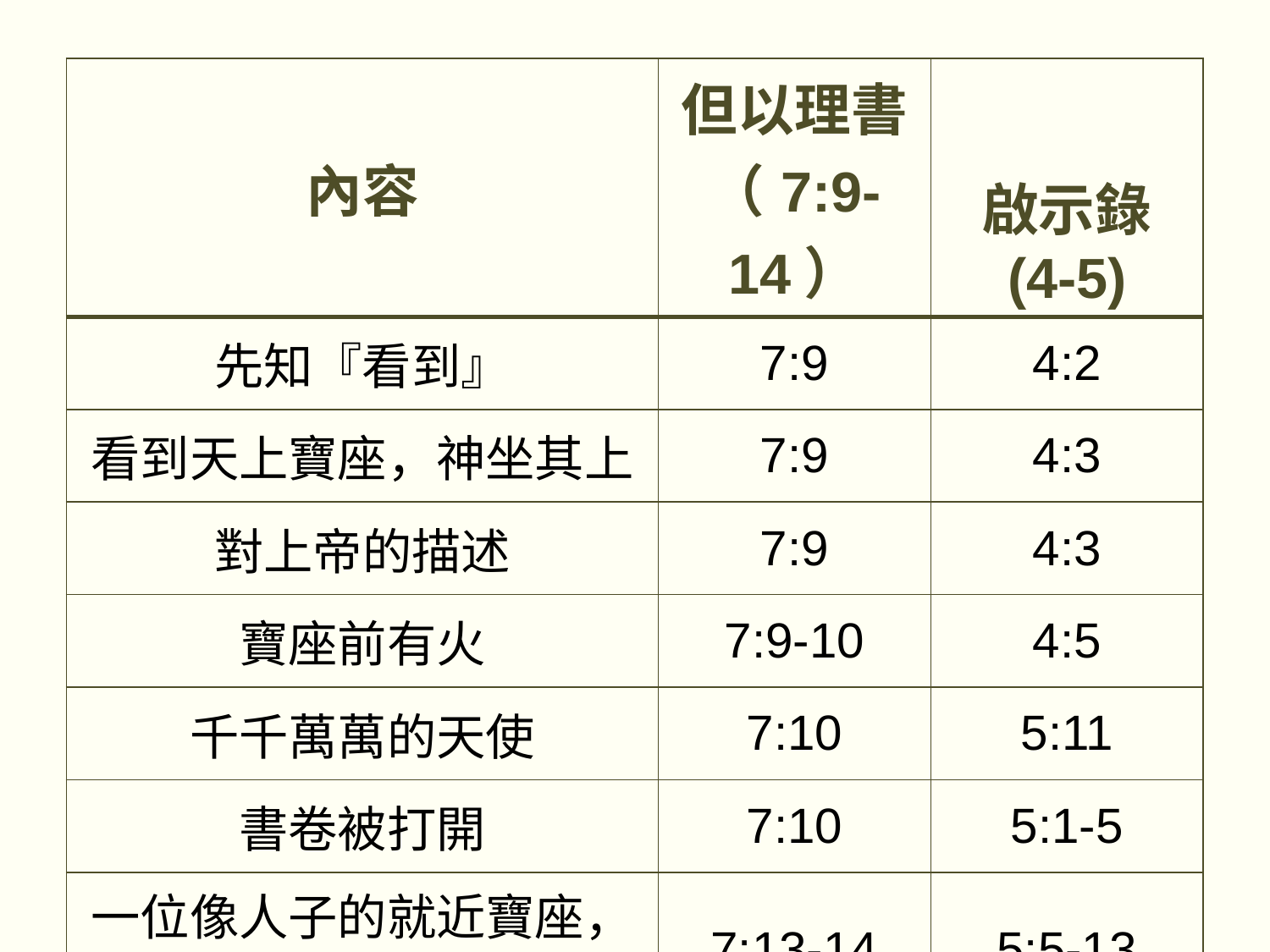

| 內容 | 但以理書（7:9-14） | 啟示錄 (4-5) |
| --- | --- | --- |
| 先知『看到』 | 7:9 | 4:2 |
| 看到天上寶座，神坐其上 | 7:9 | 4:3 |
| 對上帝的描述 | 7:9 | 4:3 |
| 寶座前有火 | 7:9-10 | 4:5 |
| 千千萬萬的天使 | 7:10 | 5:11 |
| 書卷被打開 | 7:10 | 5:1-5 |
| 一位像人子的就近寶座，領受永遠的權柄與國度 | 7:13-14 | 5:5-13 |